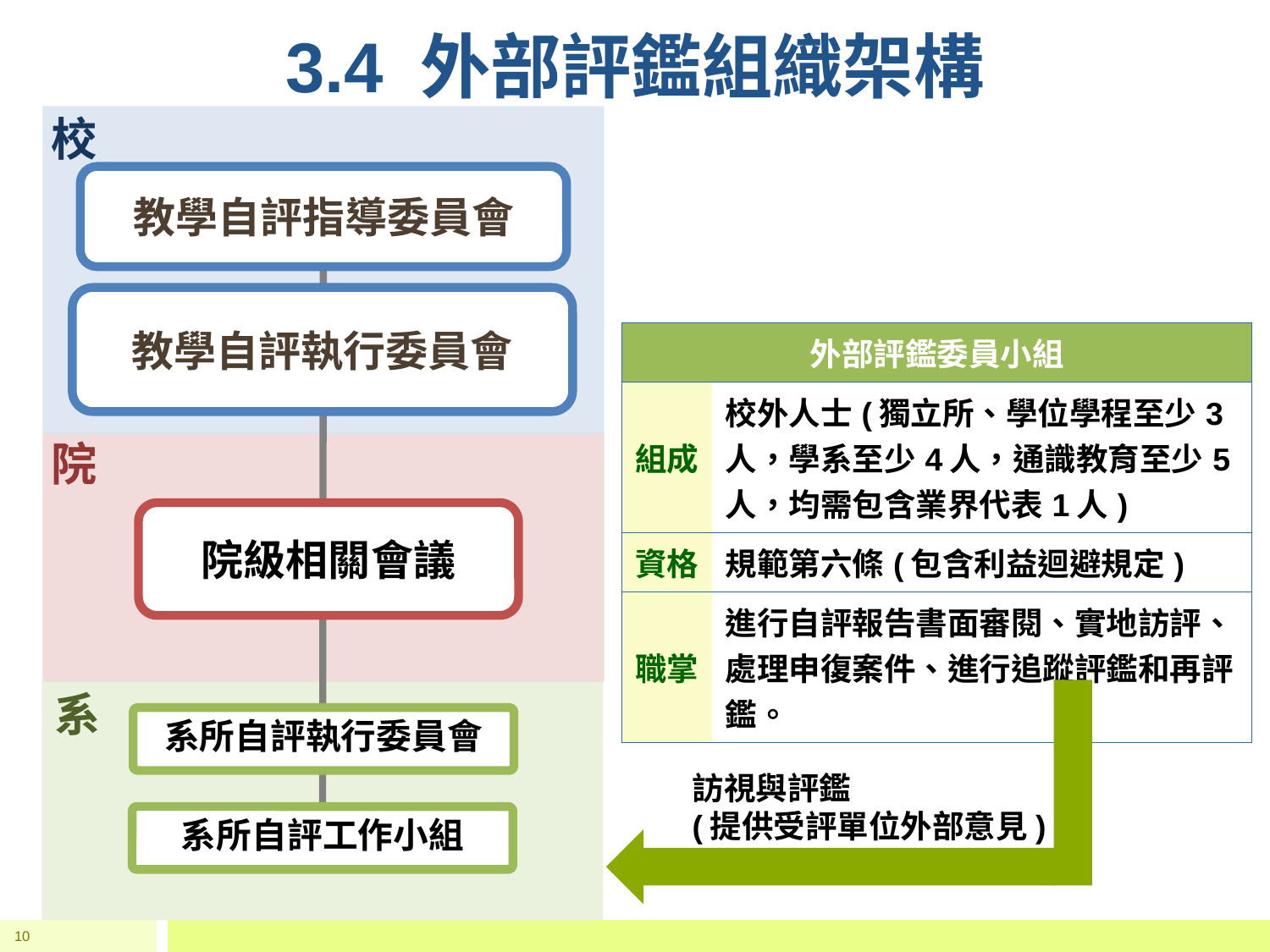

3.4 外部評鑑組織架構
校

教學自評指導委員會
教學自評執行委員會
院

院級相關會議

系
系所自評執行委員會
系所自評工作小組
| 外部評鑑委員小組 |  |
| --- | --- |
| 組成 | 校外人士(獨立所、學位學程至少3人，學系至少4人，通識教育至少5人，均需包含業界代表1人) |
| 資格 | 規範第六條(包含利益迴避規定) |
| 職掌 | 進行自評報告書面審閱、實地訪評、處理申復案件、進行追蹤評鑑和再評鑑。 |

訪視與評鑑
(提供受評單位外部意見)
10